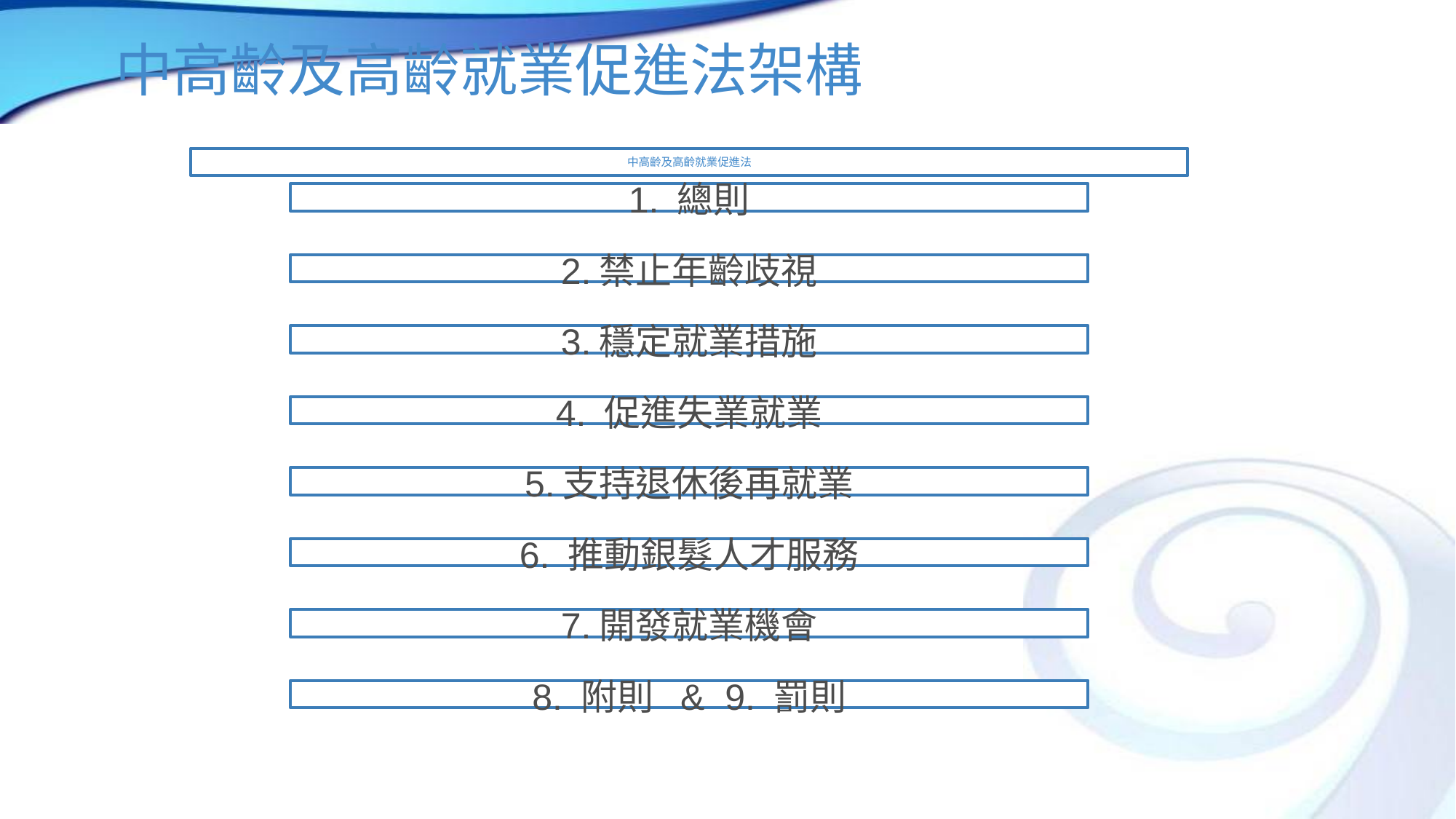

# 中高齡及高齡就業促進法架構
中高齡及高齡就業促進法
1. 總則
2.禁止年齡歧視
3.穩定就業措施
4. 促進失業就業
5.支持退休後再就業
6. 推動銀髮人才服務
7.開發就業機會
8. 附則  &  9. 罰則